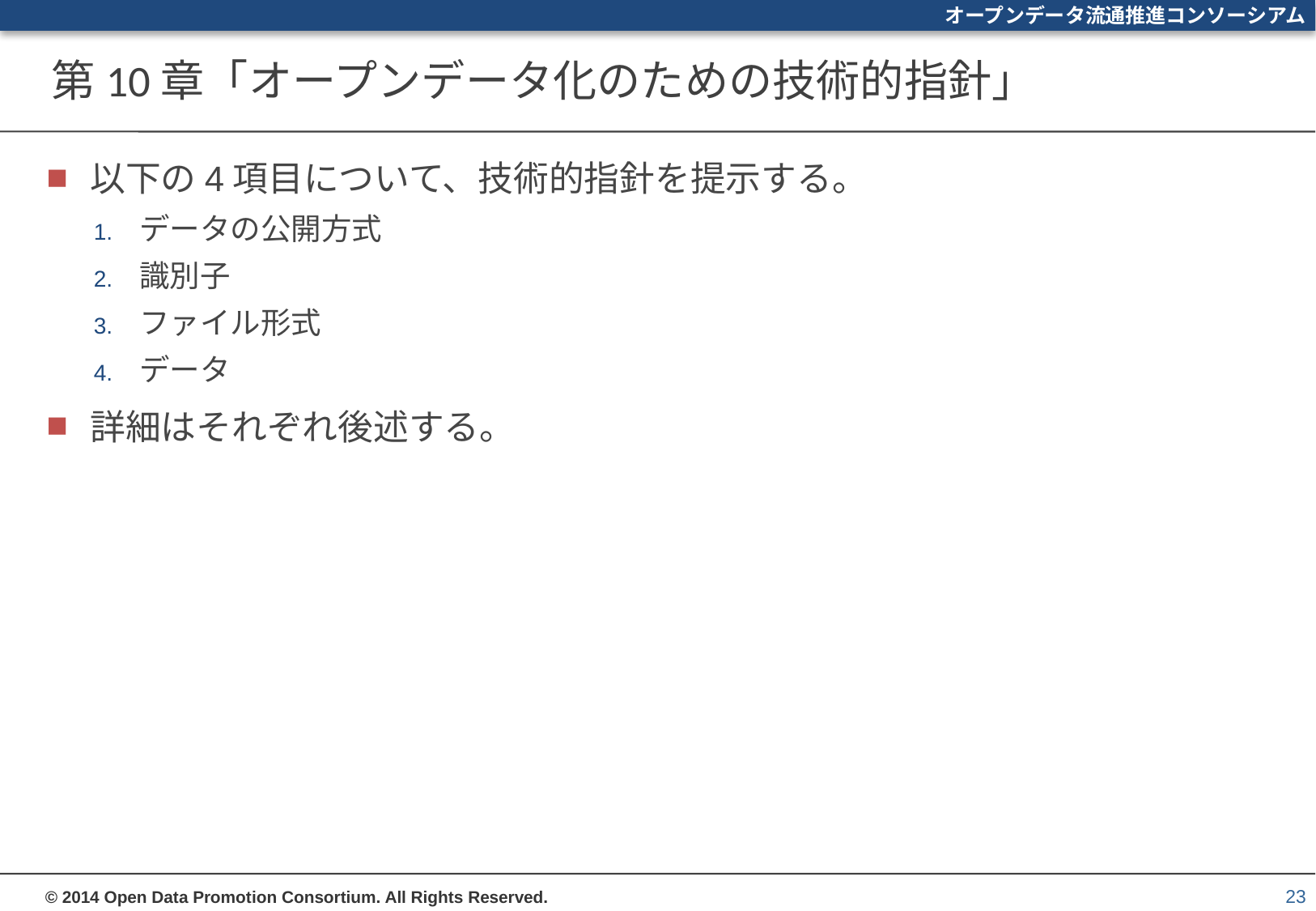

# 第10章「オープンデータ化のための技術的指針」
以下の4項目について、技術的指針を提示する。
データの公開方式
識別子
ファイル形式
データ
詳細はそれぞれ後述する。
23